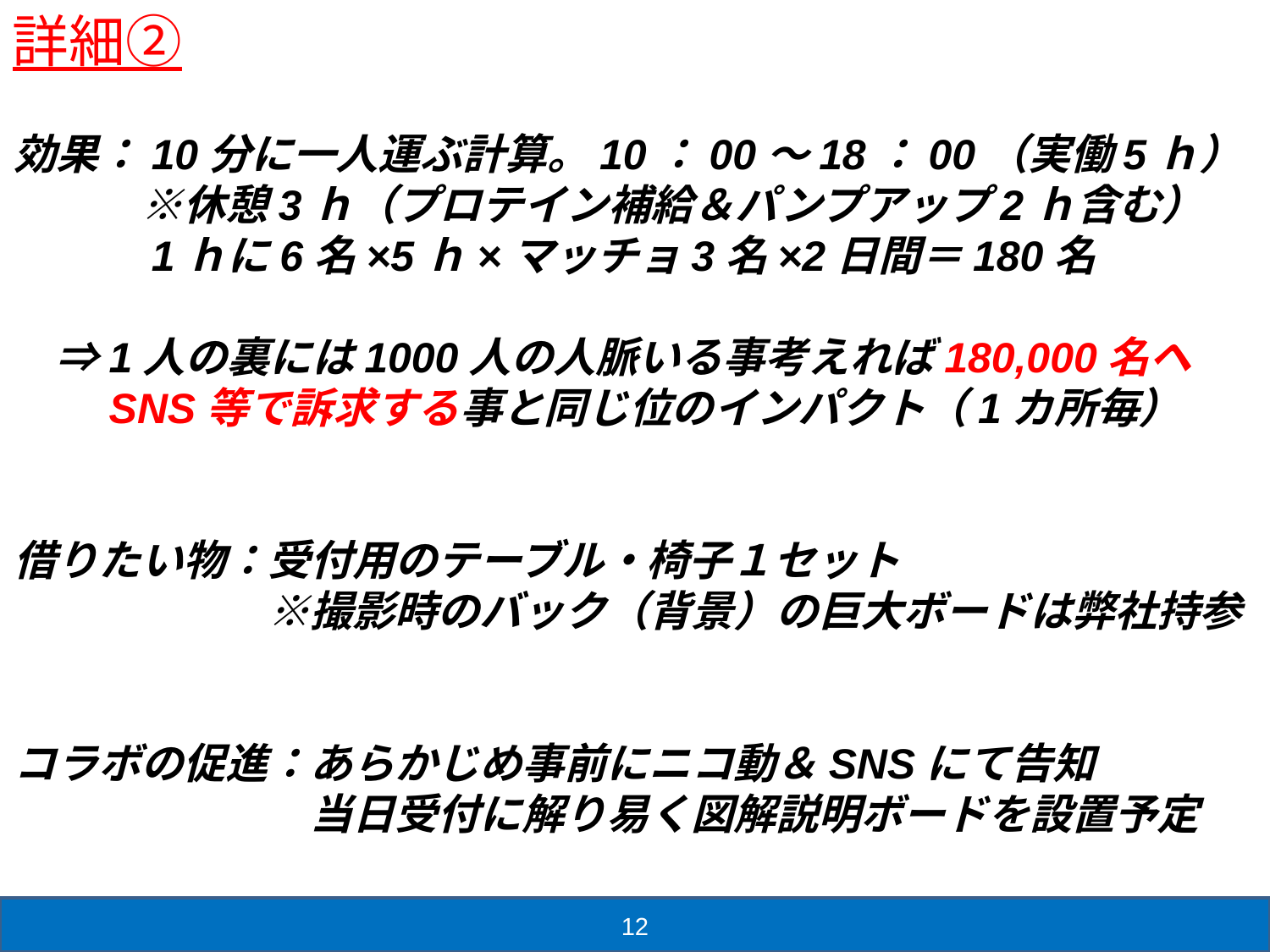

詳細②
効果：10分に一人運ぶ計算。10：00～18：00（実働5ｈ）
　　　※休憩3ｈ（プロテイン補給＆パンプアップ2ｈ含む）
　　　1ｈに6名×5ｈ×マッチョ3名×2日間＝180名

　⇒1人の裏には1000人の人脈いる事考えれば180,000名ヘ
　　SNS等で訴求する事と同じ位のインパクト（1カ所毎）

借りたい物：受付用のテーブル・椅子１セット
　　　　　　※撮影時のバック（背景）の巨大ボードは弊社持参

コラボの促進：あらかじめ事前にニコ動＆SNSにて告知
　　　　　　　当日受付に解り易く図解説明ボードを設置予定
12